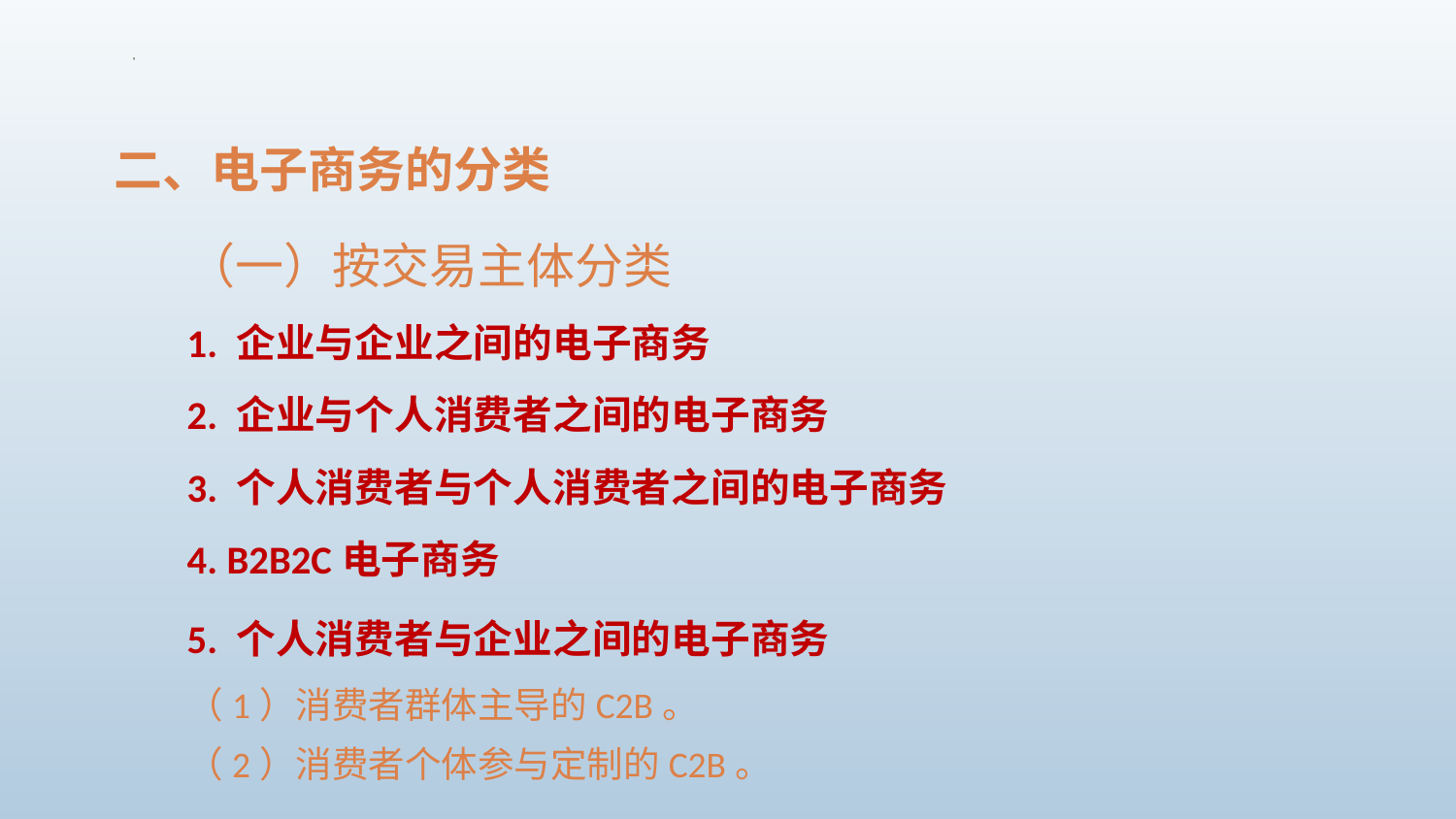

二、电子商务的分类
（一）按交易主体分类
1. 企业与企业之间的电子商务
2. 企业与个人消费者之间的电子商务
3. 个人消费者与个人消费者之间的电子商务
4. B2B2C电子商务
5. 个人消费者与企业之间的电子商务
（1）消费者群体主导的C2B。
（2）消费者个体参与定制的C2B。